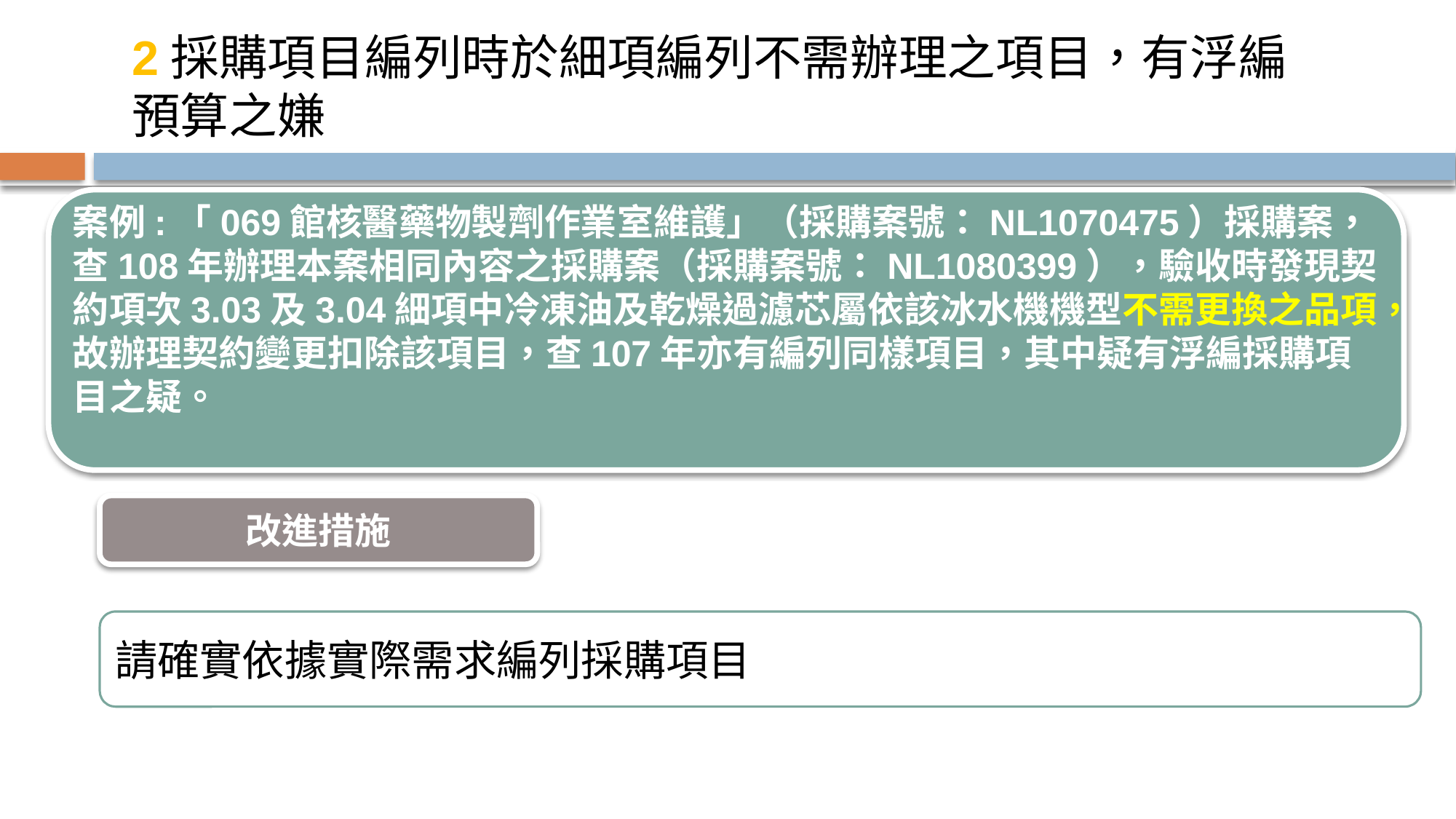

2採購項目編列時於細項編列不需辦理之項目，有浮編預算之嫌
案例:「069館核醫藥物製劑作業室維護」（採購案號：NL1070475）採購案，查108年辦理本案相同內容之採購案（採購案號：NL1080399），驗收時發現契約項次3.03及3.04細項中冷凍油及乾燥過濾芯屬依該冰水機機型不需更換之品項，故辦理契約變更扣除該項目，查107年亦有編列同樣項目，其中疑有浮編採購項目之疑。

改進措施
請確實依據實際需求編列採購項目